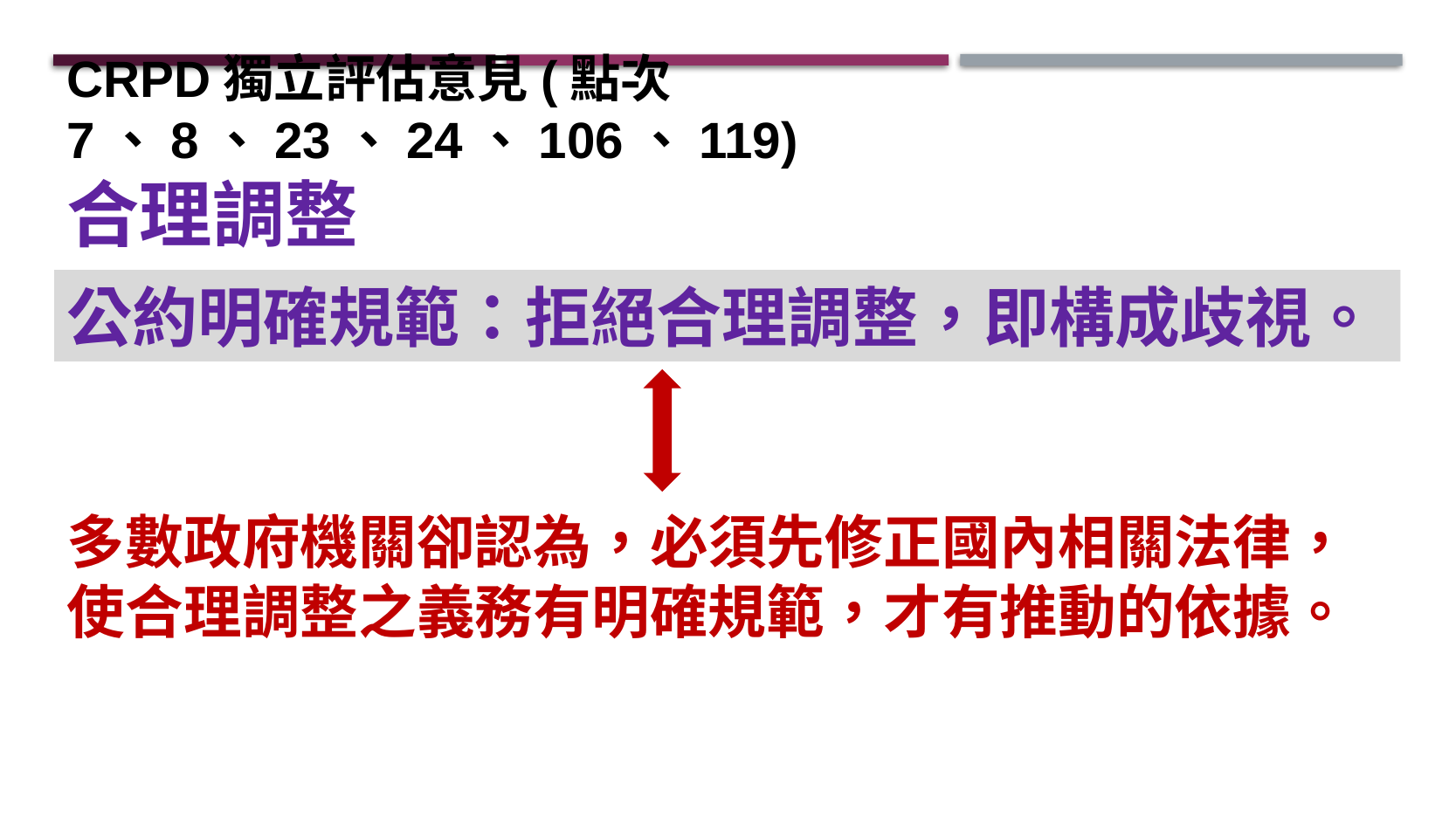

CRPD獨立評估意見(點次7、8、23、24、106、119)
合理調整
公約明確規範：拒絕合理調整，即構成歧視。

多數政府機關卻認為，必須先修正國內相關法律，
使合理調整之義務有明確規範，才有推動的依據。